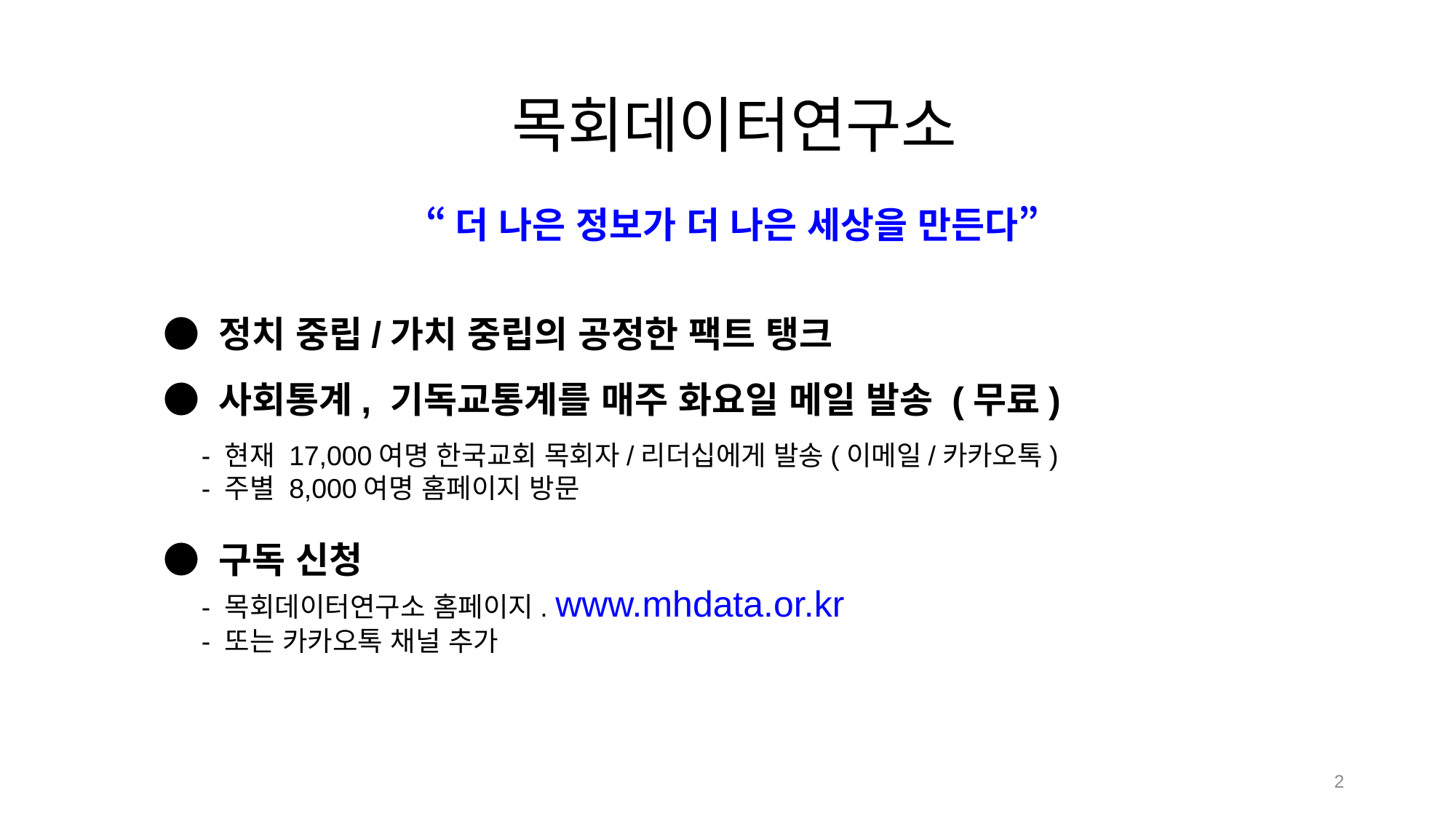

2
목회데이터연구소
 “더 나은 정보가 더 나은 세상을 만든다”

● 정치 중립/가치 중립의 공정한 팩트 탱크
● 사회통계, 기독교통계를 매주 화요일 메일 발송 (무료)

     - 현재 17,000여명 한국교회 목회자/리더십에게 발송(이메일/카카오톡)
     - 주별 8,000여명 홈페이지 방문

● 구독 신청
     - 목회데이터연구소 홈페이지. www.mhdata.or.kr
     - 또는 카카오톡 채널 추가